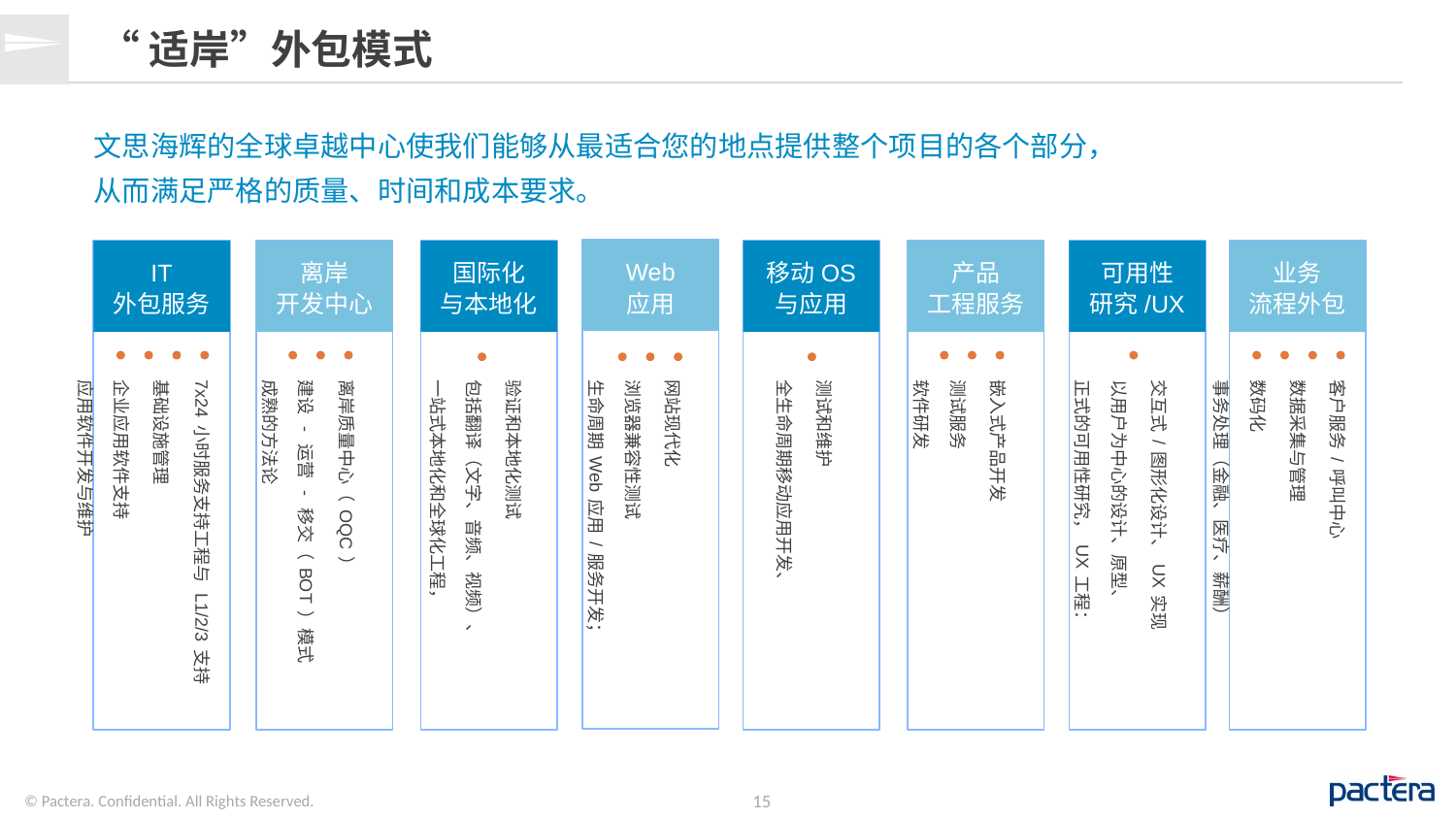

# “适岸”外包模式
文思海辉的全球卓越中心使我们能够从最适合您的地点提供整个项目的各个部分，从而满足严格的质量、时间和成本要求。

Web
应用

IT
外包服务

离岸
开发中心

国际化
与本地化

移动OS
与应用

产品
工程服务

可用性
研究/UX

业务
流程外包

网站现代化
浏览器兼容性测试
生命周期Web应用/服务开发；
7x24小时服务支持工程与 L1/2/3支持
基础设施管理
企业应用软件支持
应用软件开发与维护
离岸质量中心（OQC）
建设 - 运营 - 移交（BOT）模式
成熟的方法论
验证和本地化测试
包括翻译（文字、音频、视频）、
一站式本地化和全球化工程，
测试和维护
全生命周期移动应用开发、
嵌入式产品开发
测试服务
软件研发
交互式/图形化设计、UX实现
以用户为中心的设计、原型、
正式的可用性研究，UX工程：
客户服务/呼叫中心
数据采集与管理
数码化
事务处理（金融、医疗、薪酬）
© Pactera. Confidential. All Rights Reserved.
15